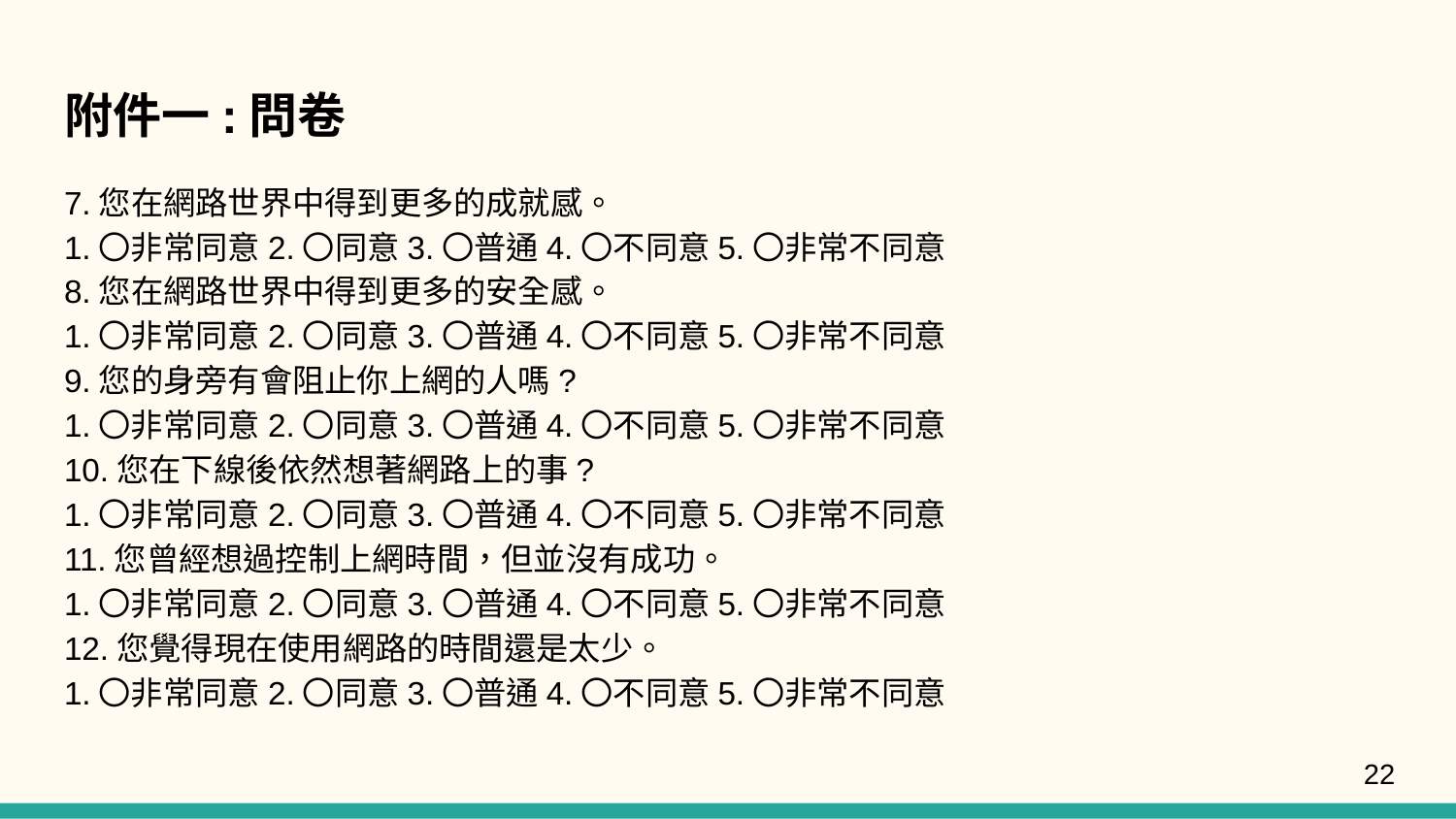

# 附件一:問卷
7.您在網路世界中得到更多的成就感。
1.〇非常同意2.〇同意3.〇普通4.〇不同意5.〇非常不同意
8.您在網路世界中得到更多的安全感。
1.〇非常同意2.〇同意3.〇普通4.〇不同意5.〇非常不同意
9.您的身旁有會阻止你上網的人嗎?
1.〇非常同意2.〇同意3.〇普通4.〇不同意5.〇非常不同意
10.您在下線後依然想著網路上的事?
1.〇非常同意2.〇同意3.〇普通4.〇不同意5.〇非常不同意
11.您曾經想過控制上網時間，但並沒有成功。
1.〇非常同意2.〇同意3.〇普通4.〇不同意5.〇非常不同意
12.您覺得現在使用網路的時間還是太少。
1.〇非常同意2.〇同意3.〇普通4.〇不同意5.〇非常不同意

22